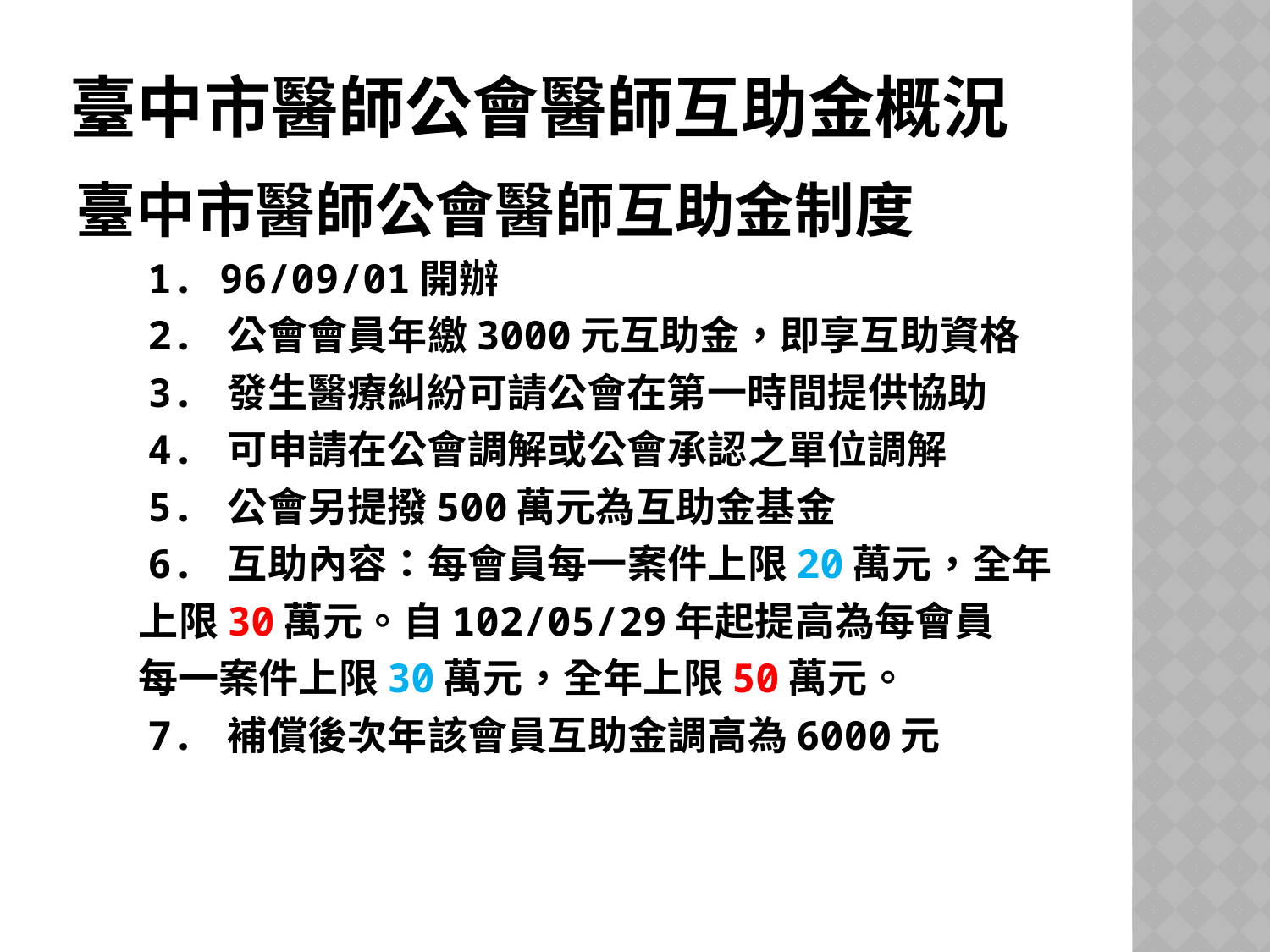

# 臺中市醫師公會醫師互助金概況
臺中市醫師公會醫師互助金制度
   1. 96/09/01開辦
   2. 公會會員年繳3000元互助金，即享互助資格
   3. 發生醫療糾紛可請公會在第一時間提供協助
   4. 可申請在公會調解或公會承認之單位調解
   5. 公會另提撥500萬元為互助金基金
   6. 互助內容：每會員每一案件上限20萬元，全年
      上限30萬元。自102/05/29年起提高為每會員
      每一案件上限30萬元，全年上限50萬元。
   7. 補償後次年該會員互助金調高為6000元